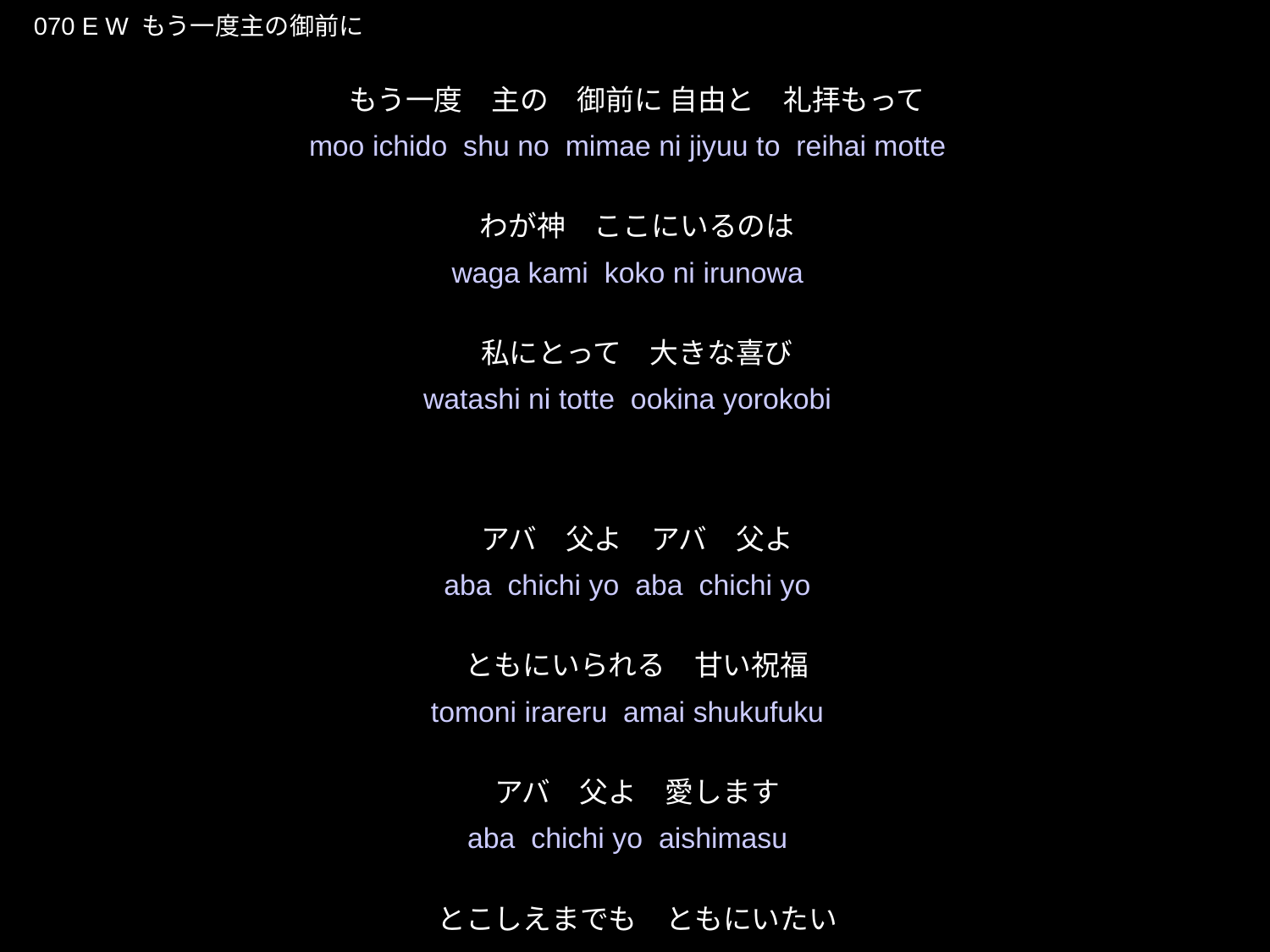

もういちどしゅのみまえに
★W
070 E W もう一度主の御前に
もう一度　主の　御前に 自由と　礼拝もって
わが神　ここにいるのは
私にとって　大きな喜び
アバ　父よ　アバ　父よ
ともにいられる　甘い祝福
アバ　父よ　愛します
とこしえまでも　ともにいたい
★３
moo ichido  shu no  mimae ni jiyuu to  reihai motte
waga kami  koko ni irunowa
watashi ni totte  ookina yorokobi
aba  chichi yo  aba  chichi yo
tomoni irareru  amai shukufuku
aba  chichi yo  aishimasu
tokoshie mademo  tomoni itai